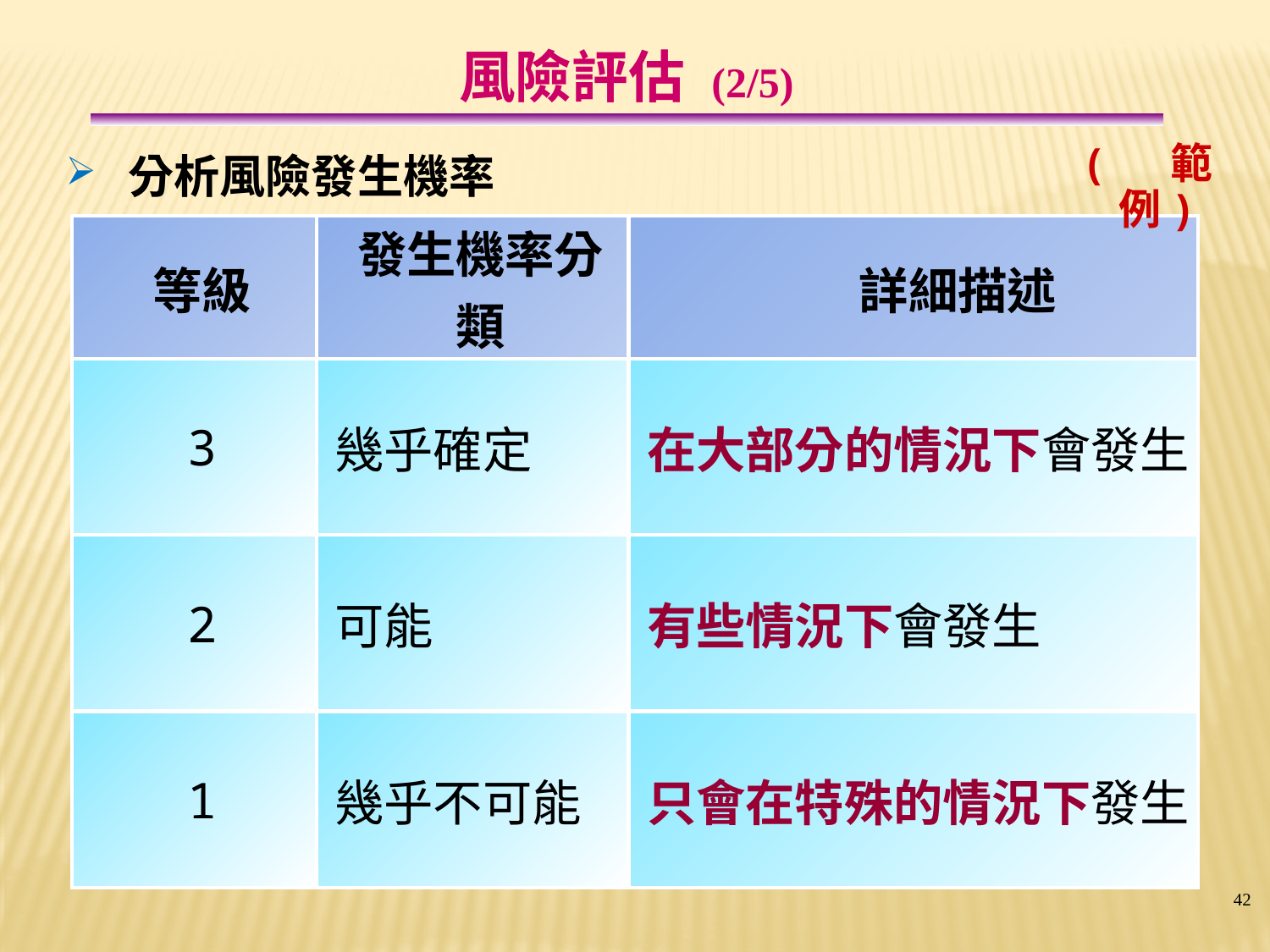

風險評估 (2/5)

分析風險發生機率
(範例)
| 等級 | 發生機率分類 | 詳細描述 |
| --- | --- | --- |
| 3 | 幾乎確定 | 在大部分的情況下會發生 |
| 2 | 可能 | 有些情況下會發生 |
| 1 | 幾乎不可能 | 只會在特殊的情況下發生 |

42